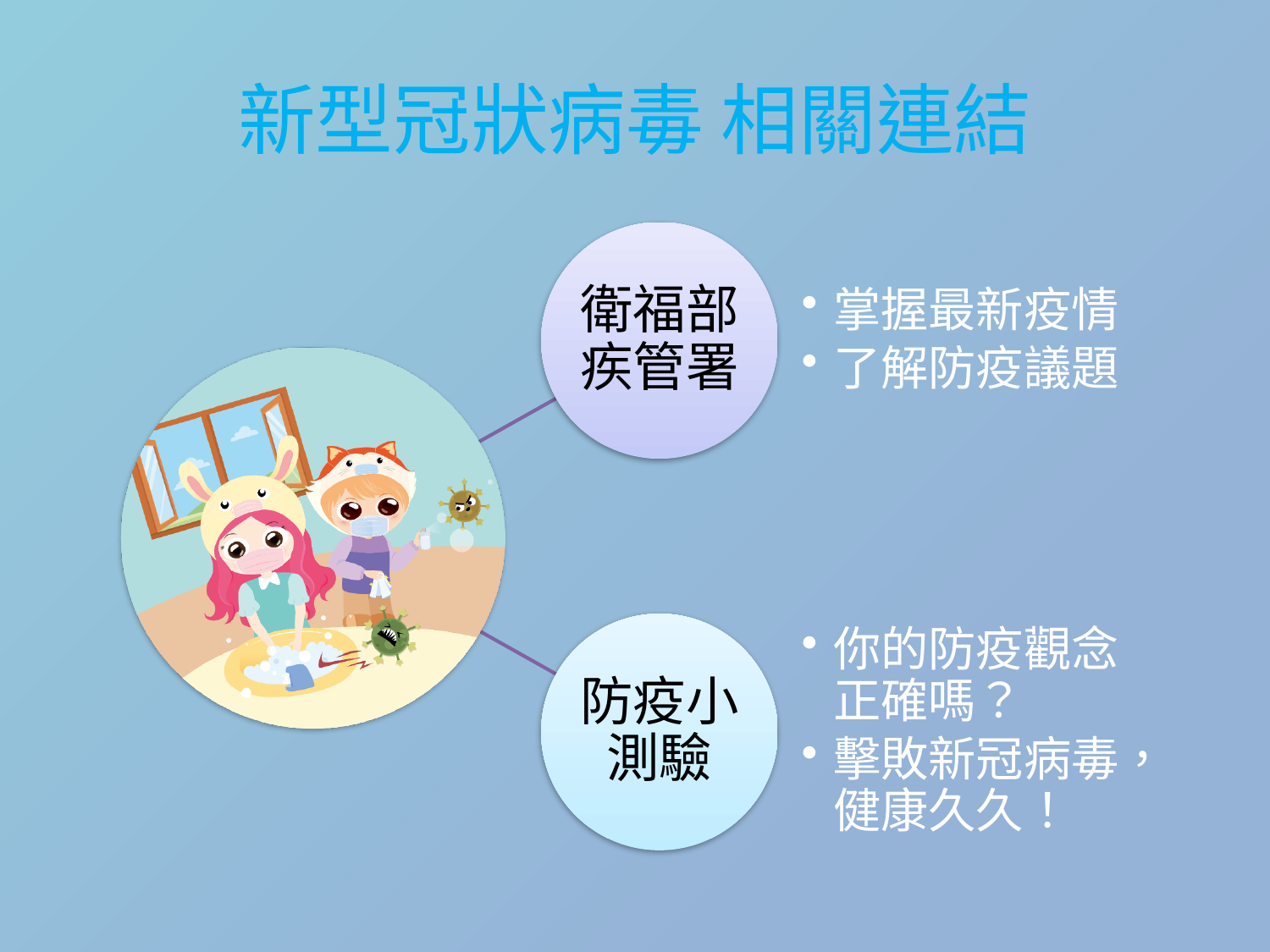

# 新型冠狀病毒 相關連結
衛福部疾管署
掌握最新疫情
了解防疫議題
防疫小測驗
你的防疫觀念正確嗎？
擊敗新冠病毒，健康久久！